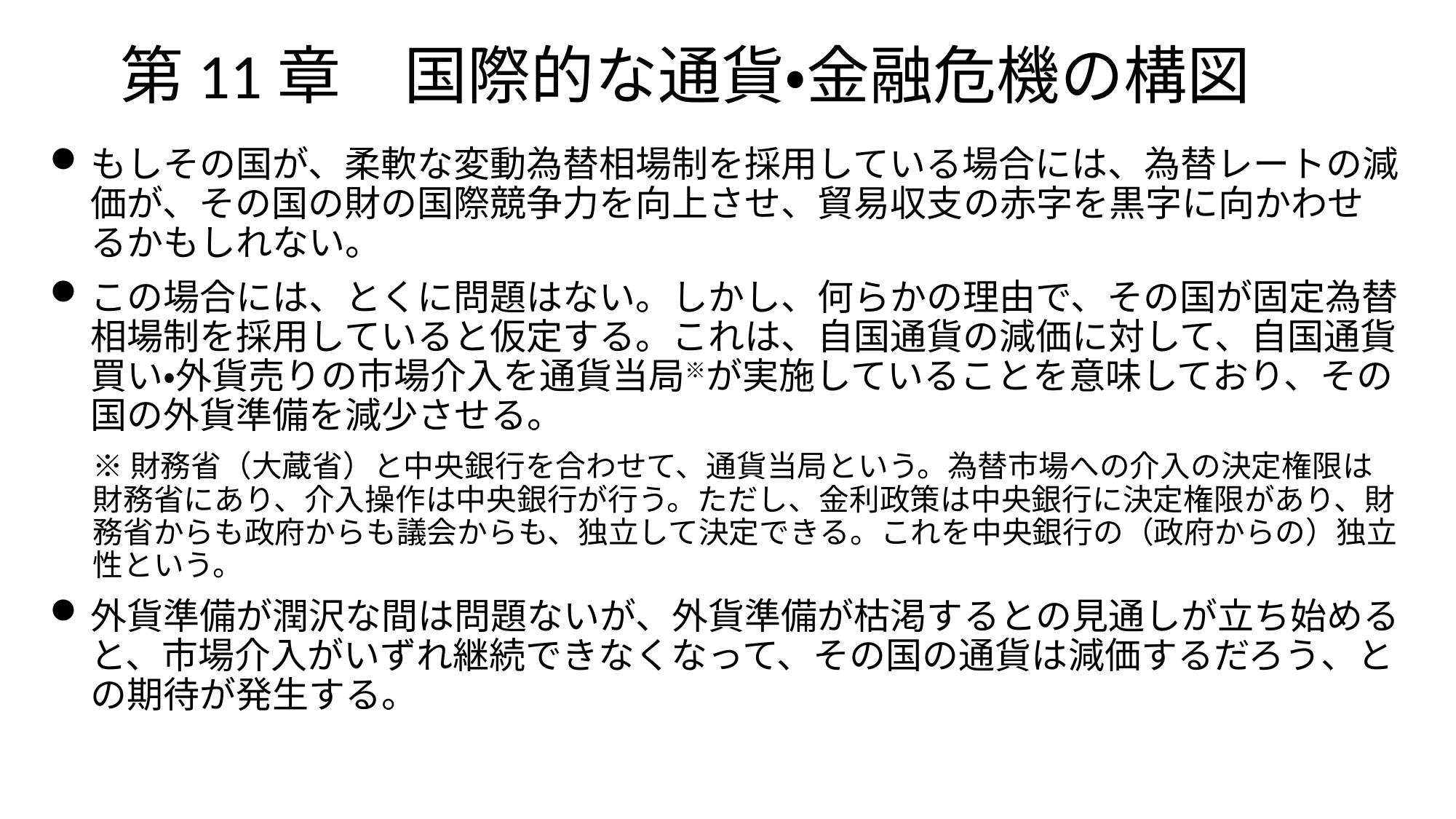

# 第11章　国際的な通貨・金融危機の構図
もしその国が、柔軟な変動為替相場制を採用している場合には、為替レートの減価が、その国の財の国際競争力を向上させ、貿易収支の赤字を黒字に向かわせるかもしれない。
この場合には、とくに問題はない。しかし、何らかの理由で、その国が固定為替相場制を採用していると仮定する。これは、自国通貨の減価に対して、自国通貨買い・外貨売りの市場介入を通貨当局※が実施していることを意味しており、その国の外貨準備を減少させる。
※財務省（大蔵省）と中央銀行を合わせて、通貨当局という。為替市場への介入の決定権限は財務省にあり、介入操作は中央銀行が行う。ただし、金利政策は中央銀行に決定権限があり、財務省からも政府からも議会からも、独立して決定できる。これを中央銀行の（政府からの）独立性という。
外貨準備が潤沢な間は問題ないが、外貨準備が枯渇するとの見通しが立ち始めると、市場介入がいずれ継続できなくなって、その国の通貨は減価するだろう、との期待が発生する。